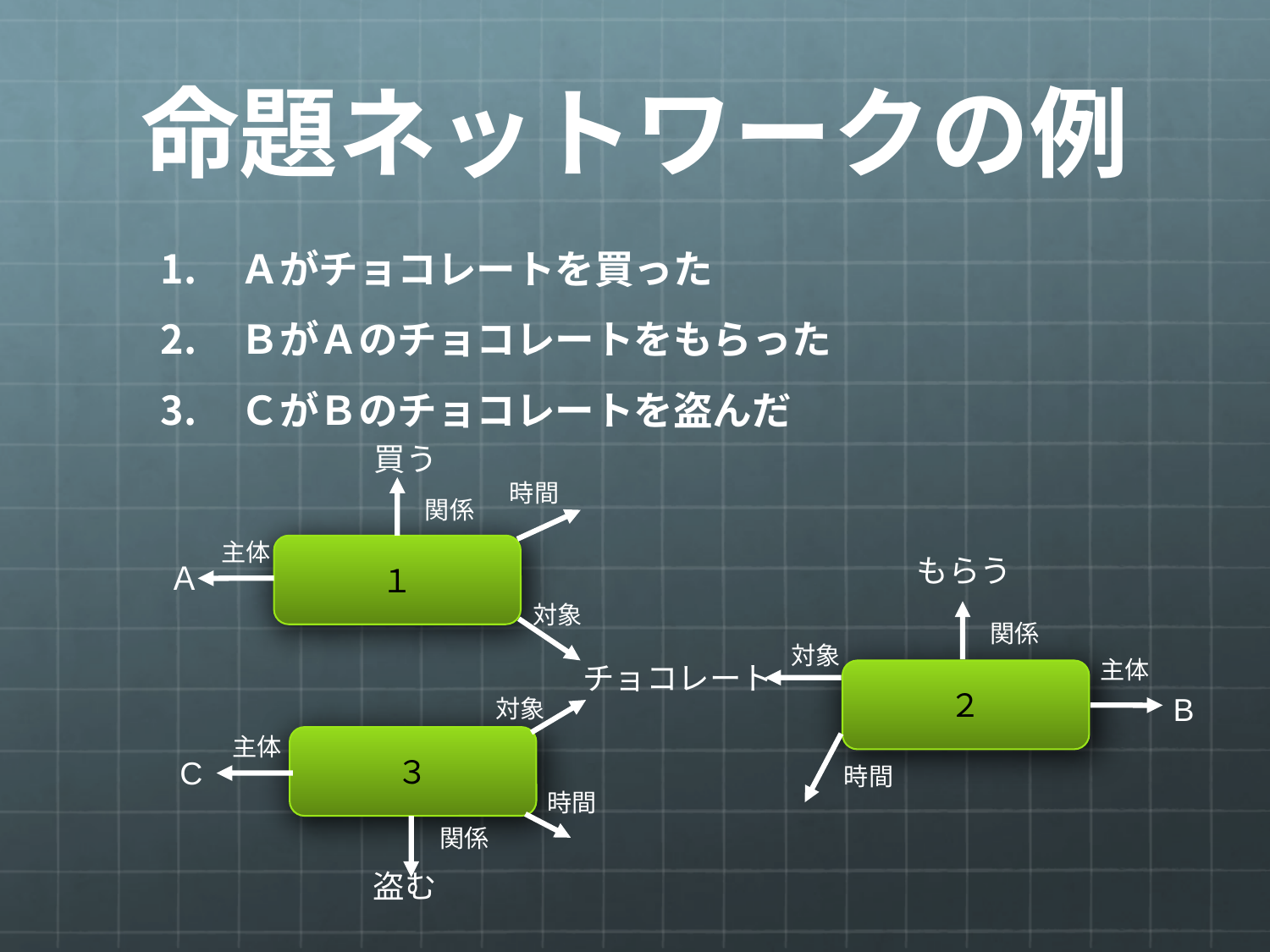

# 命題ネットワークの例
Ａがチョコレートを買った
ＢがＡのチョコレートをもらった
ＣがＢのチョコレートを盗んだ
買う
時間

関係

主体
１
もらう
Ａ

対象

関係

対象
主体
チョコレート
２

B
対象

主体
３

C
時間

時間

関係
盗む